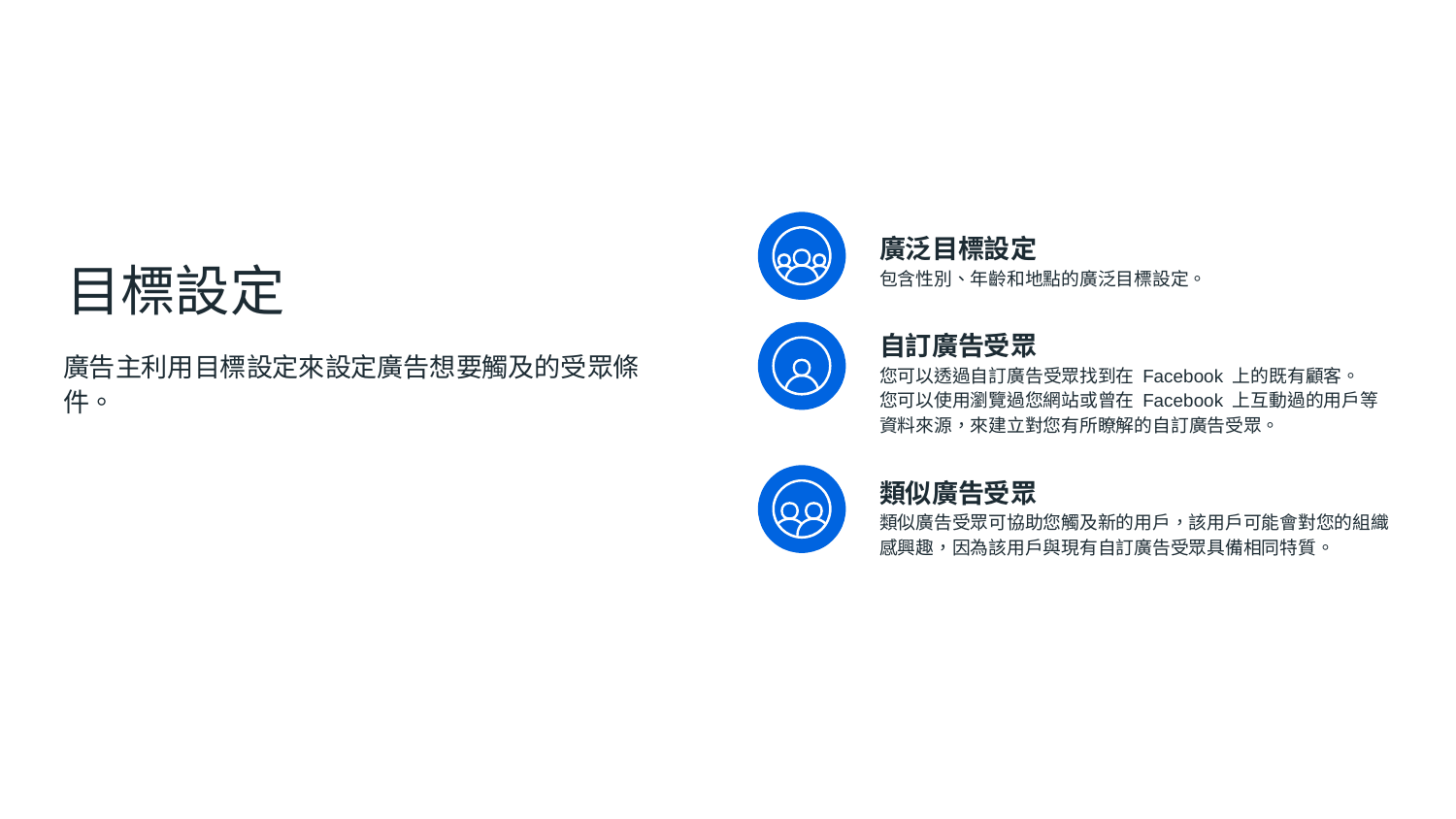

廣泛目標設定
包含性別、年齡和地點的廣泛目標設定。
自訂廣告受眾
您可以透過自訂廣告受眾找到在 Facebook 上的既有顧客。
您可以使用瀏覽過您網站或曾在 Facebook 上互動過的用戶等
資料來源，來建立對您有所瞭解的自訂廣告受眾。
類似廣告受眾
類似廣告受眾可協助您觸及新的用戶，該用戶可能會對您的組織感興趣，因為該用戶與現有自訂廣告受眾具備相同特質。
目標設定

廣告主利用目標設定來設定廣告想要觸及的受眾條件。